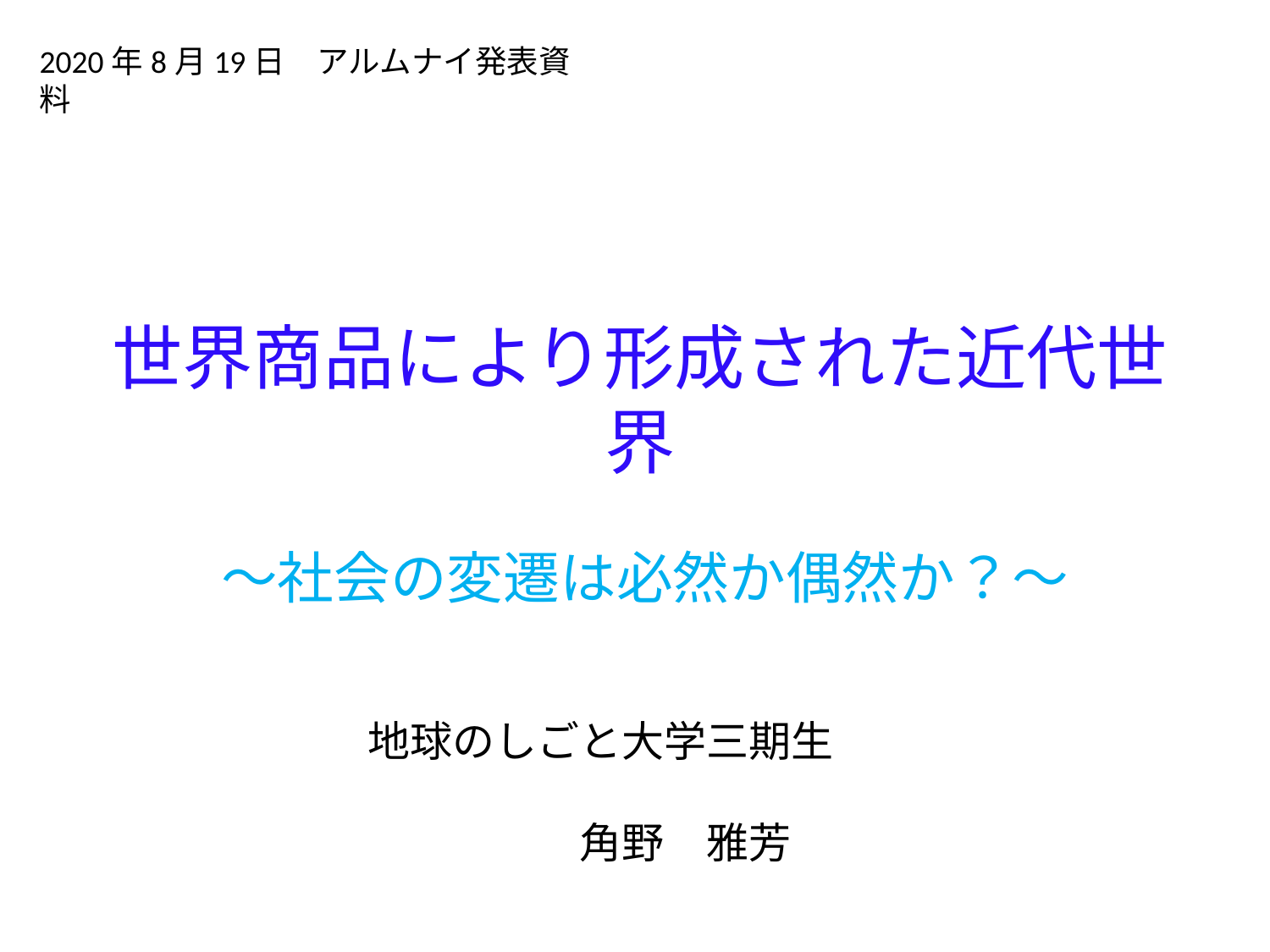

2020年8月19日　アルムナイ発表資料
# 世界商品により形成された近代世界
～社会の変遷は必然か偶然か？～
地球のしごと大学三期生

　　　　　角野　雅芳